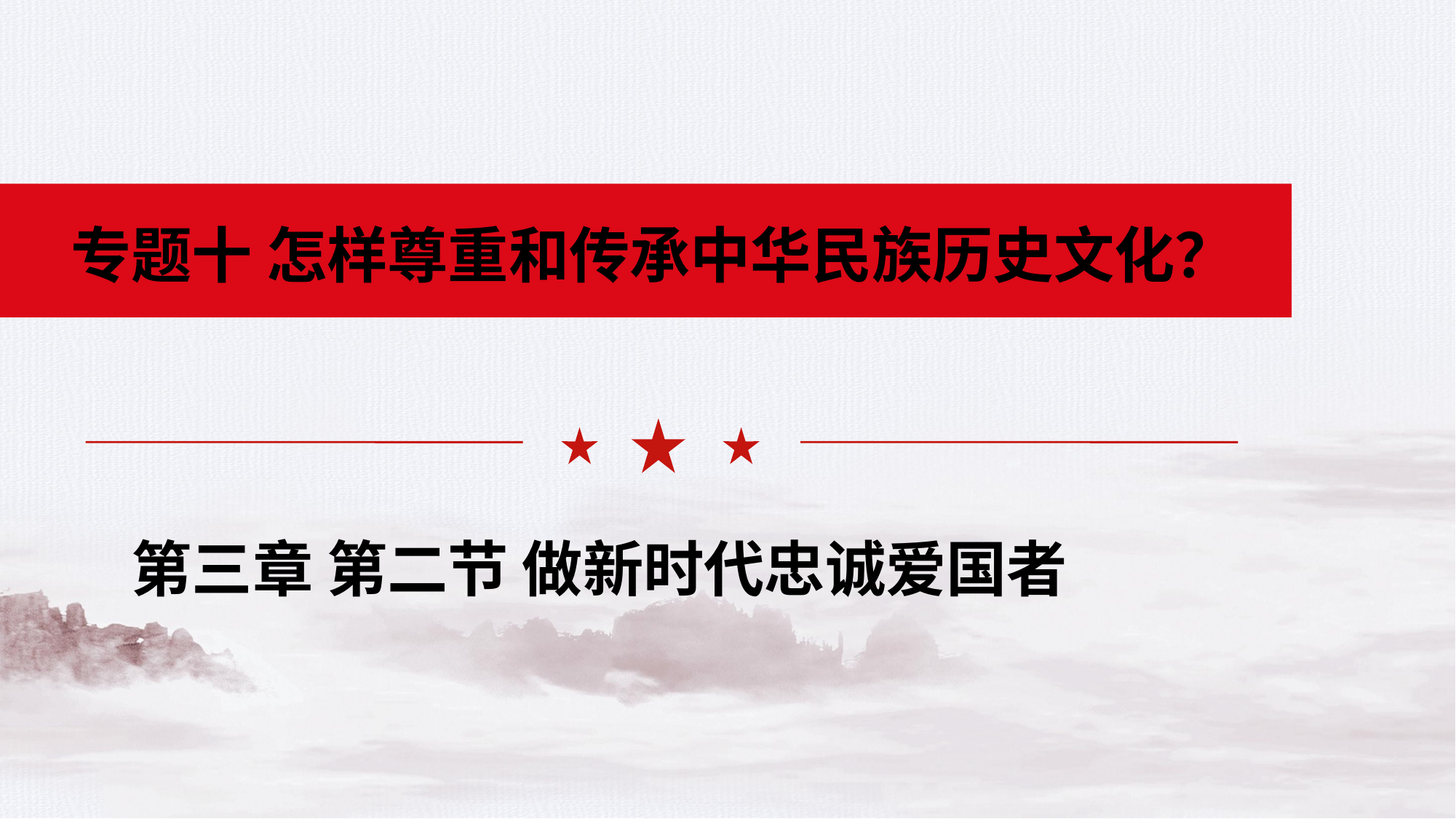

专题十 怎样尊重和传承中华民族历史文化？

第三章 第二节 做新时代忠诚爱国者